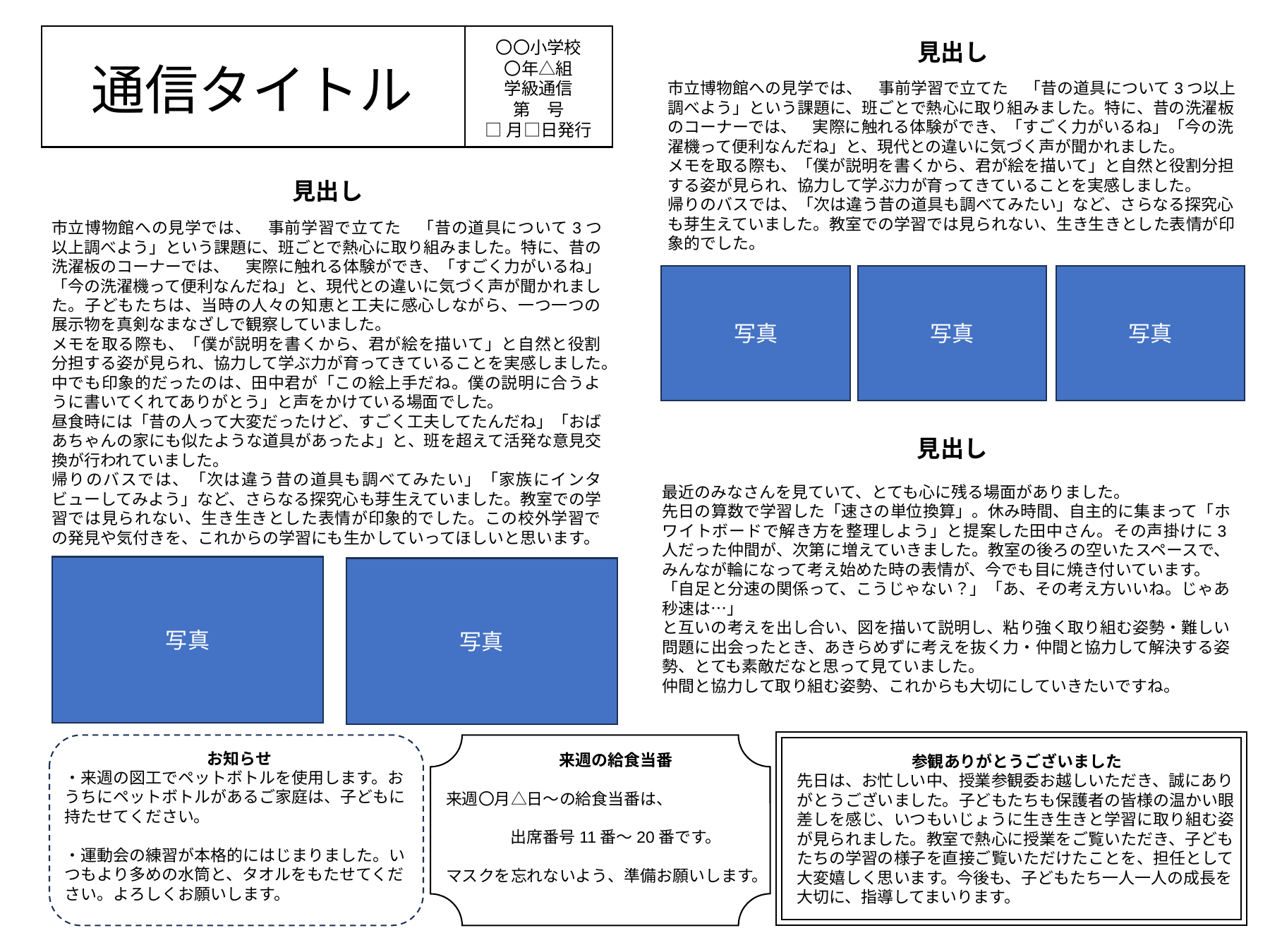

〇〇小学校
〇年△組
学級通信
第　号
□月□日発行
見出し
通信タイトル
市立博物館への見学では、　事前学習で立てた　「昔の道具について3つ以上調べよう」という課題に、班ごとで熱心に取り組みました。特に、昔の洗濯板のコーナーでは、　実際に触れる体験ができ、「すごく力がいるね」「今の洗濯機って便利なんだね」と、現代との違いに気づく声が聞かれました。
メモを取る際も、「僕が説明を書くから、君が絵を描いて」と自然と役割分担する姿が見られ、協力して学ぶ力が育ってきていることを実感しました。
帰りのバスでは、「次は違う昔の道具も調べてみたい」など、さらなる探究心も芽生えていました。教室での学習では見られない、生き生きとした表情が印象的でした。
見出し
市立博物館への見学では、　事前学習で立てた　「昔の道具について3つ以上調べよう」という課題に、班ごとで熱心に取り組みました。特に、昔の洗濯板のコーナーでは、　実際に触れる体験ができ、「すごく力がいるね」「今の洗濯機って便利なんだね」と、現代との違いに気づく声が聞かれました。子どもたちは、当時の人々の知恵と工夫に感心しながら、一つ一つの展示物を真剣なまなざしで観察していました。
メモを取る際も、「僕が説明を書くから、君が絵を描いて」と自然と役割分担する姿が見られ、協力して学ぶ力が育ってきていることを実感しました。中でも印象的だったのは、田中君が「この絵上手だね。僕の説明に合うように書いてくれてありがとう」と声をかけている場面でした。
昼食時には「昔の人って大変だったけど、すごく工夫してたんだね」「おばあちゃんの家にも似たような道具があったよ」と、班を超えて活発な意見交換が行われていました。
帰りのバスでは、「次は違う昔の道具も調べてみたい」「家族にインタビューしてみよう」など、さらなる探究心も芽生えていました。教室での学習では見られない、生き生きとした表情が印象的でした。この校外学習での発見や気付きを、これからの学習にも生かしていってほしいと思います。

写真
写真
写真
見出し
最近のみなさんを見ていて、とても心に残る場面がありました。
先日の算数で学習した「速さの単位換算」。休み時間、自主的に集まって「ホワイトボードで解き方を整理しよう」と提案した田中さん。その声掛けに3人だった仲間が、次第に増えていきました。教室の後ろの空いたスペースで、みんなが輪になって考え始めた時の表情が、今でも目に焼き付いています。
「自足と分速の関係って、こうじゃない？」「あ、その考え方いいね。じゃあ秒速は…」
と互いの考えを出し合い、図を描いて説明し、粘り強く取り組む姿勢・難しい問題に出会ったとき、あきらめずに考えを抜く力・仲間と協力して解決する姿勢、とても素敵だなと思って見ていました。
仲間と協力して取り組む姿勢、これからも大切にしていきたいですね。
写真
写真

お知らせ
・来週の図工でペットボトルを使用します。おうちにペットボトルがあるご家庭は、子どもに持たせてください。

・運動会の練習が本格的にはじまりました。いつもより多めの水筒と、タオルをもたせてください。よろしくお願いします。
来週の給食当番

来週〇月△日～の給食当番は、

出席番号11番～20番です。

マスクを忘れないよう、準備お願いします。
参観ありがとうございました
先日は、お忙しい中、授業参観委お越しいただき、誠にありがとうございました。子どもたちも保護者の皆様の温かい眼差しを感じ、いつもいじょうに生き生きと学習に取り組む姿が見られました。教室で熱心に授業をご覧いただき、子どもたちの学習の様子を直接ご覧いただけたことを、担任として大変嬉しく思います。今後も、子どもたち一人一人の成長を大切に、指導してまいります。